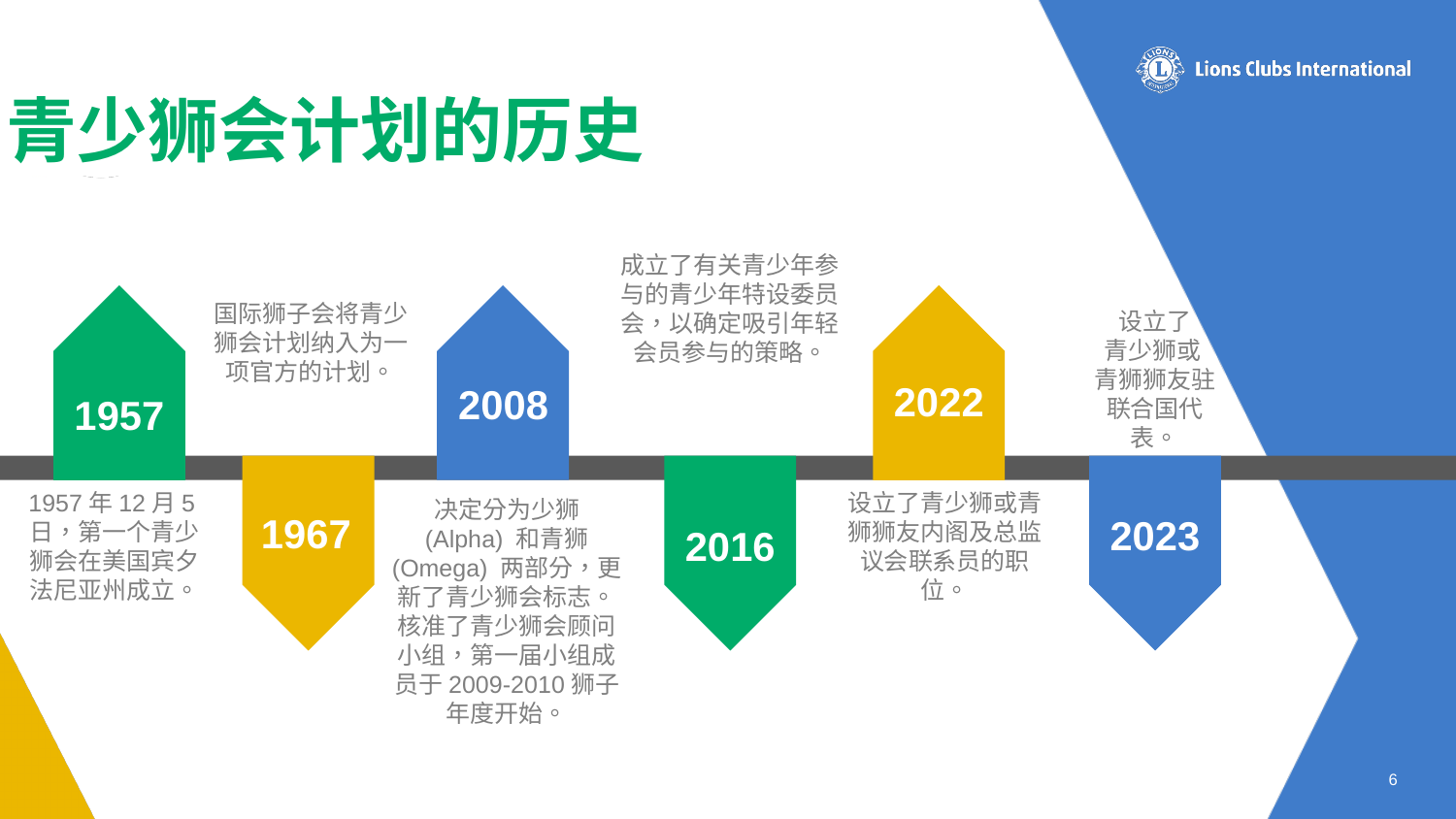

# 青少狮会计划的历史
成立了有关青少年参与的青少年特设委员会，以确定吸引年轻会员参与的策略。
国际狮子会将青少狮会计划纳入为一项官方的计划。
设立了
青少狮或
青狮狮友驻联合国代表。

2022
2008
1957

1957年12月5日，第一个青少狮会在美国宾夕法尼亚州成立。
设立了青少狮或青狮狮友内阁及总监议会联系员的职位。

决定分为少狮 (Alpha) 和青狮 (Omega) 两部分，更新了青少狮会标志。核准了青少狮会顾问小组，第一届小组成员于2009-2010狮子年度开始。
1967
2023
2014
2016